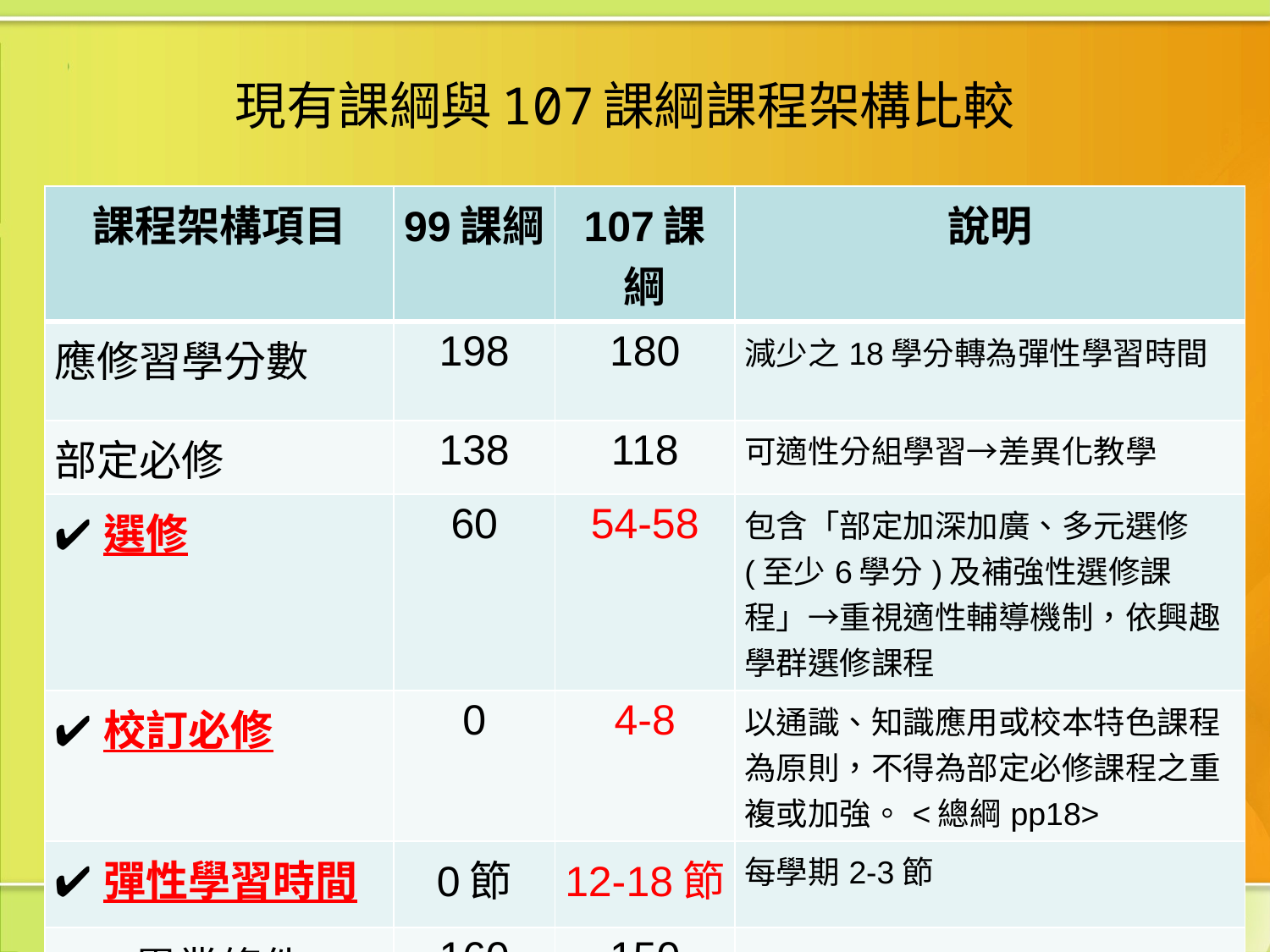

# 現有課綱與107課綱課程架構比較
| 課程架構項目 | 99課綱 | 107課綱 | 說明 |
| --- | --- | --- | --- |
| 應修習學分數 | 198 | 180 | 減少之18學分轉為彈性學習時間 |
| 部定必修 | 138 | 118 | 可適性分組學習→差異化教學 |
| ✔選修 | 60 | 54-58 | 包含「部定加深加廣、多元選修(至少6學分)及補強性選修課程」→重視適性輔導機制，依興趣學群選修課程 |
| ✔校訂必修 | 0 | 4-8 | 以通識、知識應用或校本特色課程為原則，不得為部定必修課程之重複或加強。<總綱pp18> |
| ✔彈性學習時間 | 0節 | 12-18節 | 每學期2-3節 |
| 畢業條件 | 160 | 150 |  |